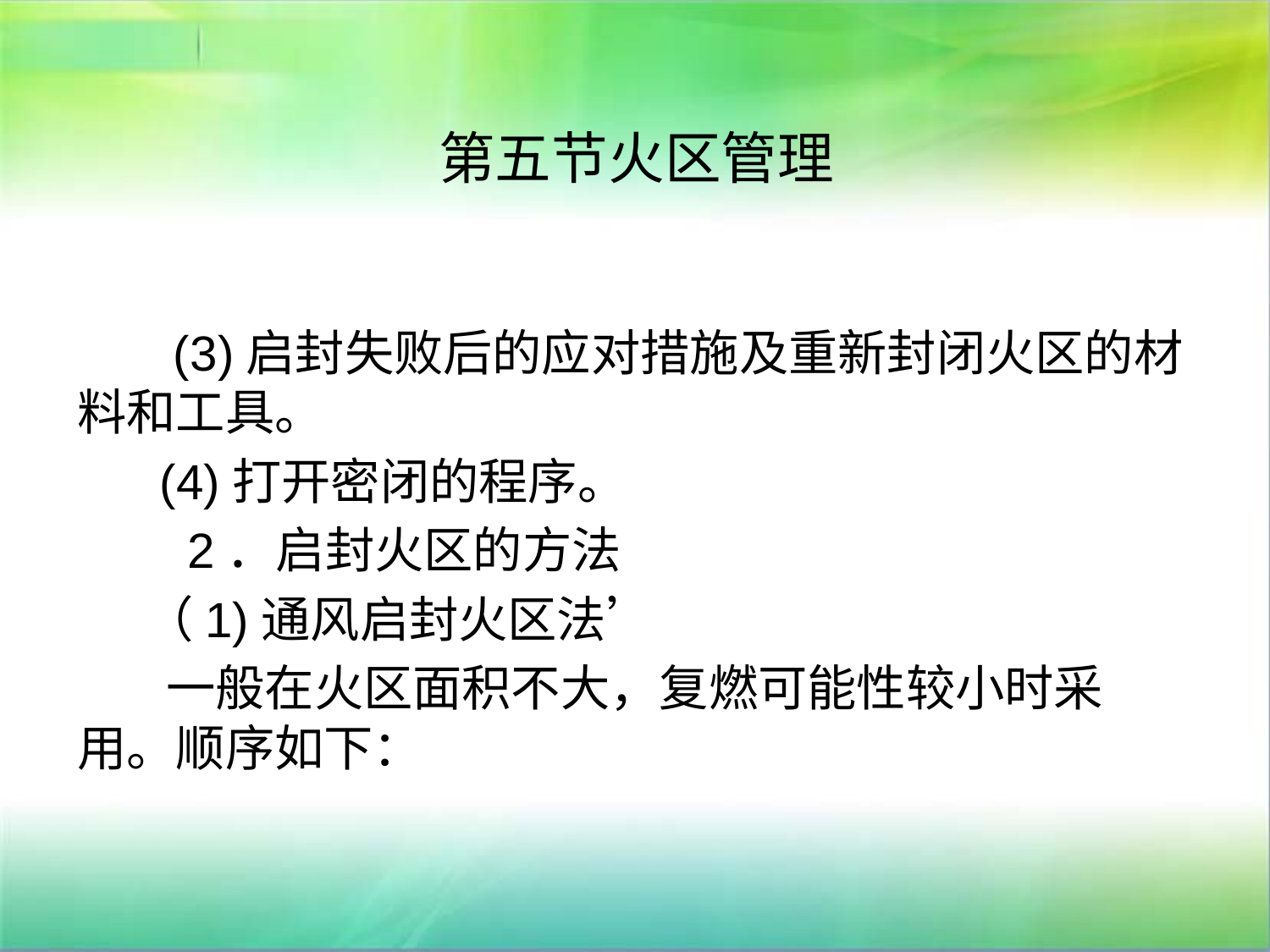

# 第五节火区管理

       (3)启封失败后的应对措施及重新封闭火区的材料和工具。
      (4)打开密闭的程序。
        2．启封火区的方法
     （1)通风启封火区法’
       一般在火区面积不大，复燃可能性较小时采用。顺序如下：